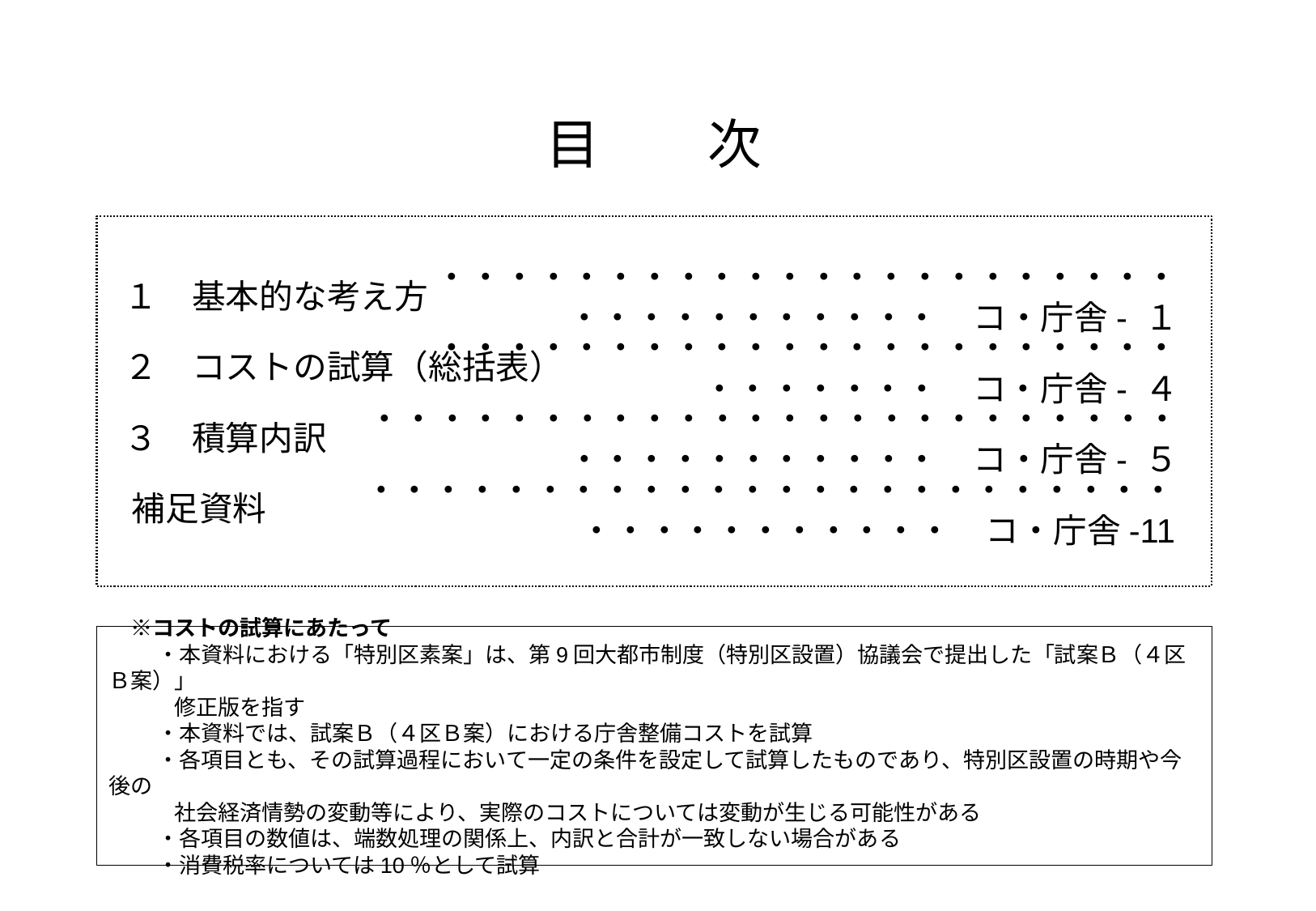

# 目　　次
 １　基本的な考え方
 ２　コストの試算（総括表）
 ３　積算内訳
  補足資料
・・・・・・・・・・・・・・・・・・・・・・・・・・・・・・・・・　コ・庁舎- １
・・・・・・・・・・・・・・・・・・・・・・・・・・・・・　コ・庁舎- ４
・・・・・・・・・・・・・・・・・・・・・・・・・・・・・・・・・・・　コ・庁舎- ５
・・・・・・・・・・・・・・・・・・・・・・・・・・・・・・・・・・・　コ・庁舎-11
　※コストの試算にあたって
　　 ・本資料における「特別区素案」は、第9回大都市制度（特別区設置）協議会で提出した「試案Ｂ（４区Ｂ案）」
　　　修正版を指す
　　 ・本資料では、試案Ｂ（４区Ｂ案）における庁舎整備コストを試算
　　 ・各項目とも、その試算過程において一定の条件を設定して試算したものであり、特別区設置の時期や今後の
　　　社会経済情勢の変動等により、実際のコストについては変動が生じる可能性がある
　　 ・各項目の数値は、端数処理の関係上、内訳と合計が一致しない場合がある
　　 ・消費税率については10％として試算